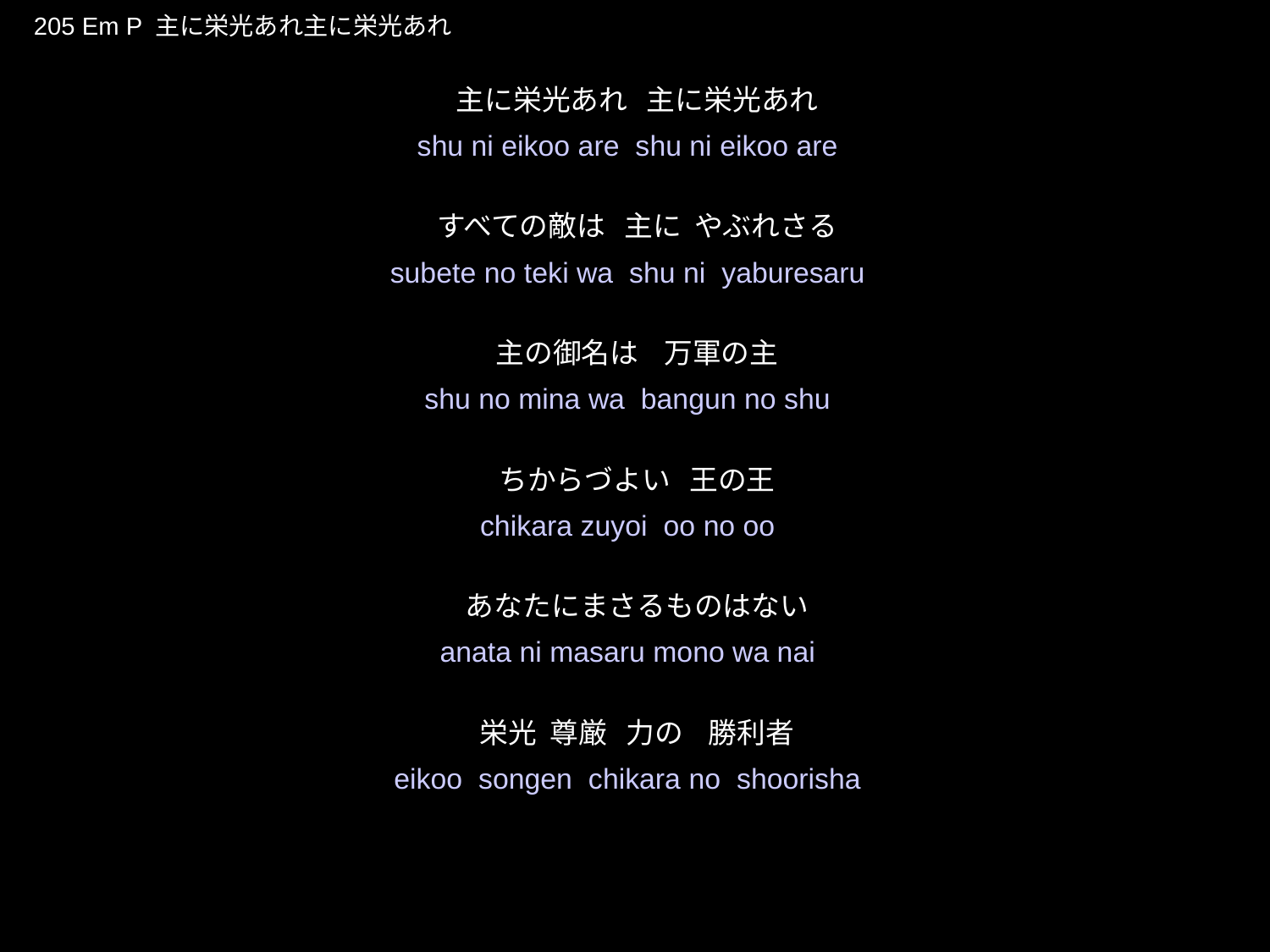

しゅにえいこうあれしゅにえいこうあれ
★P
205 Em P 主に栄光あれ主に栄光あれ
主に栄光あれ   主に栄光あれ
すべての敵は   主に  やぶれさる
主の御名は    万軍の主
ちからづよい   王の王
あなたにまさるものはない
栄光  尊厳   力の    勝利者
★３
shu ni eikoo are  shu ni eikoo are
subete no teki wa  shu ni  yaburesaru
shu no mina wa  bangun no shu
chikara zuyoi  oo no oo
anata ni masaru mono wa nai
eikoo  songen  chikara no  shoorisha